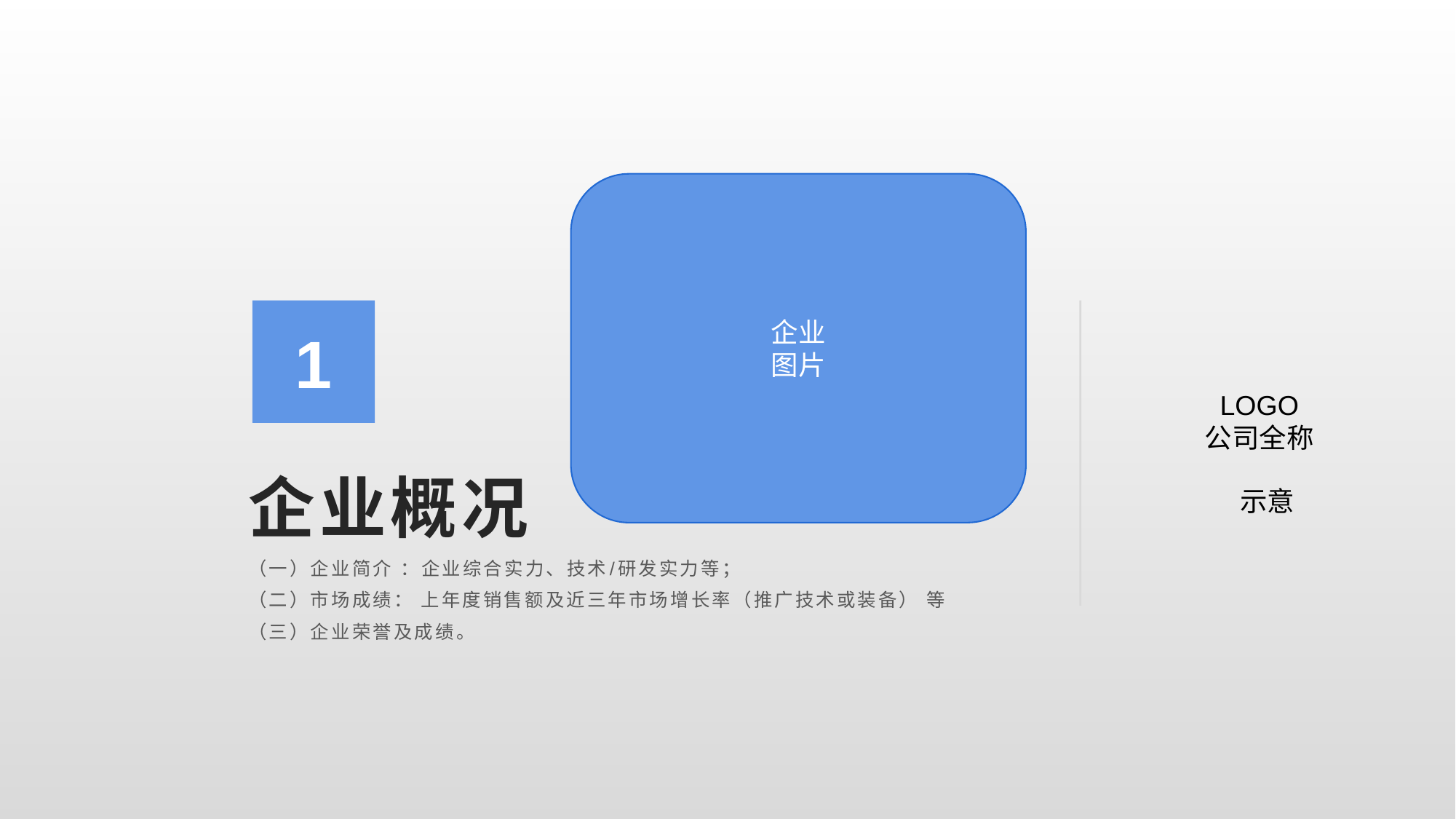

企业
图片

1

# 企业概况
示意
（一）企业简介 ：企业综合实力、技术/研发实力等；
（二）市场成绩： 上年度销售额及近三年市场增长率（推广技术或装备） 等
（三）企业荣誉及成绩。